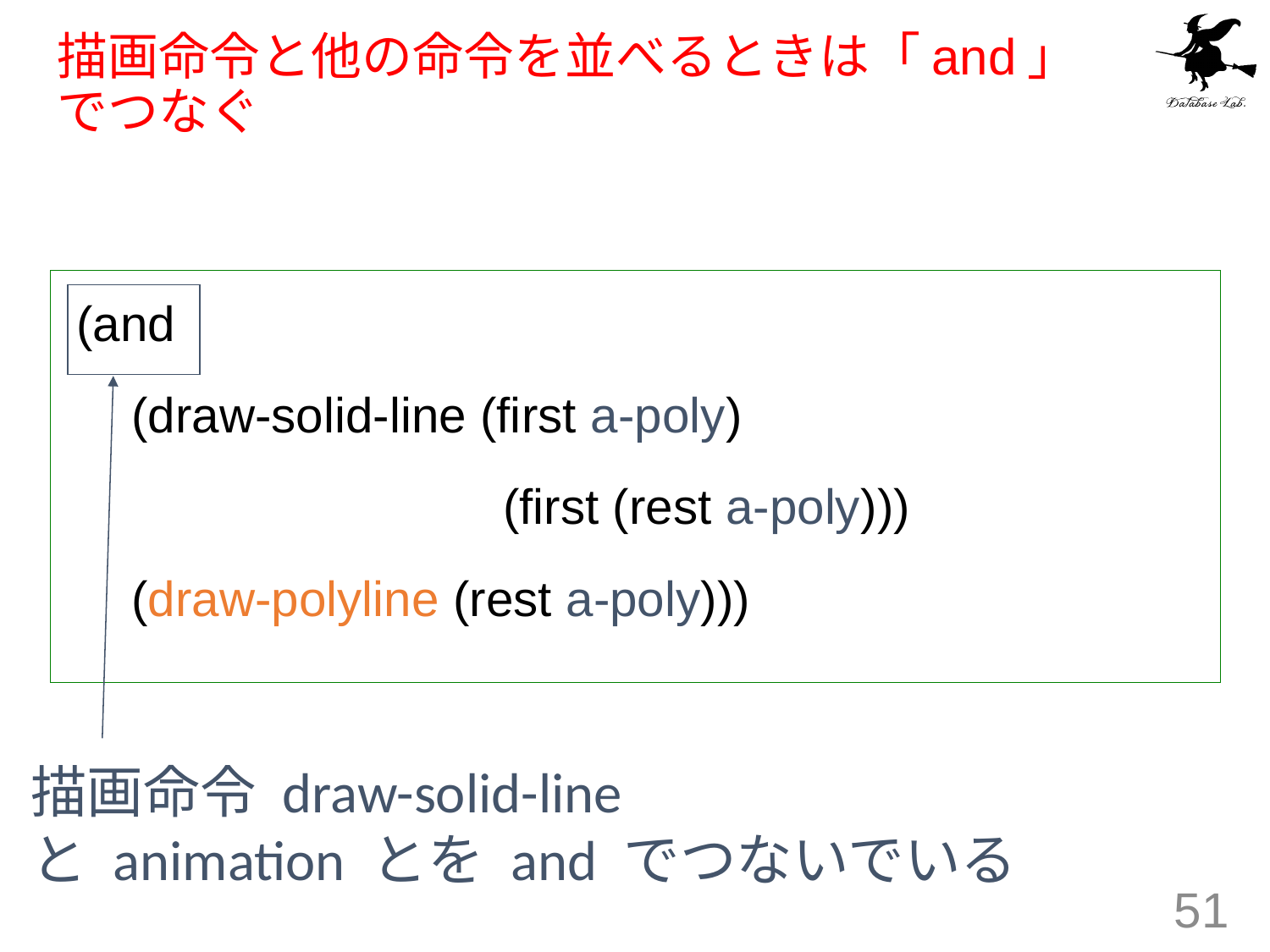

# 描画命令と他の命令を並べるときは「and」でつなぐ
 (and
     (draw-solid-line (first a-poly)
                                (first (rest a-poly)))
     (draw-polyline (rest a-poly)))

描画命令 draw-solid-line
と animation とを and でつないでいる
51